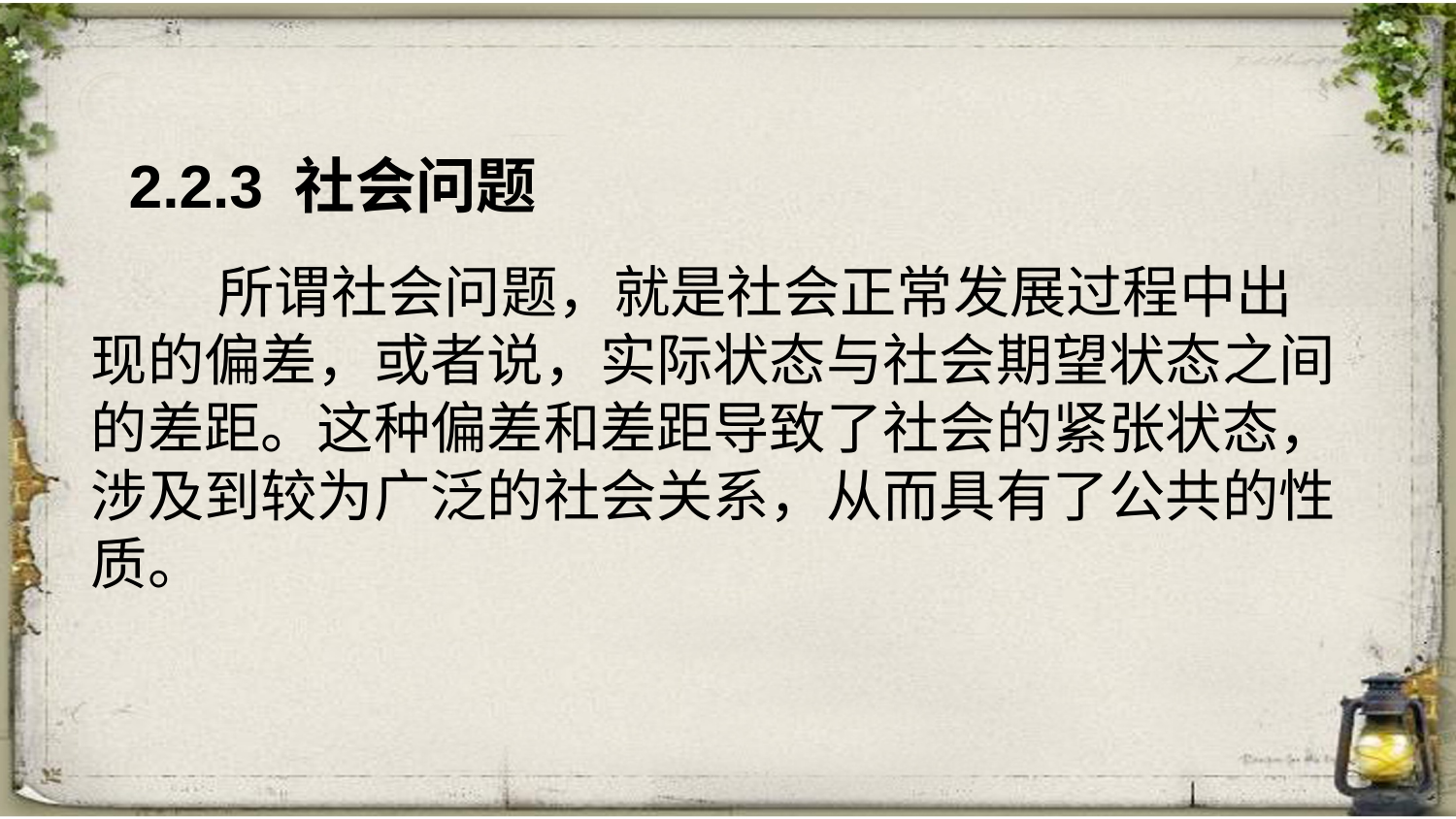

2.2.3 社会问题
         所谓社会问题，就是社会正常发展过程中出现的偏差，或者说，实际状态与社会期望状态之间的差距。这种偏差和差距导致了社会的紧张状态，涉及到较为广泛的社会关系，从而具有了公共的性质。